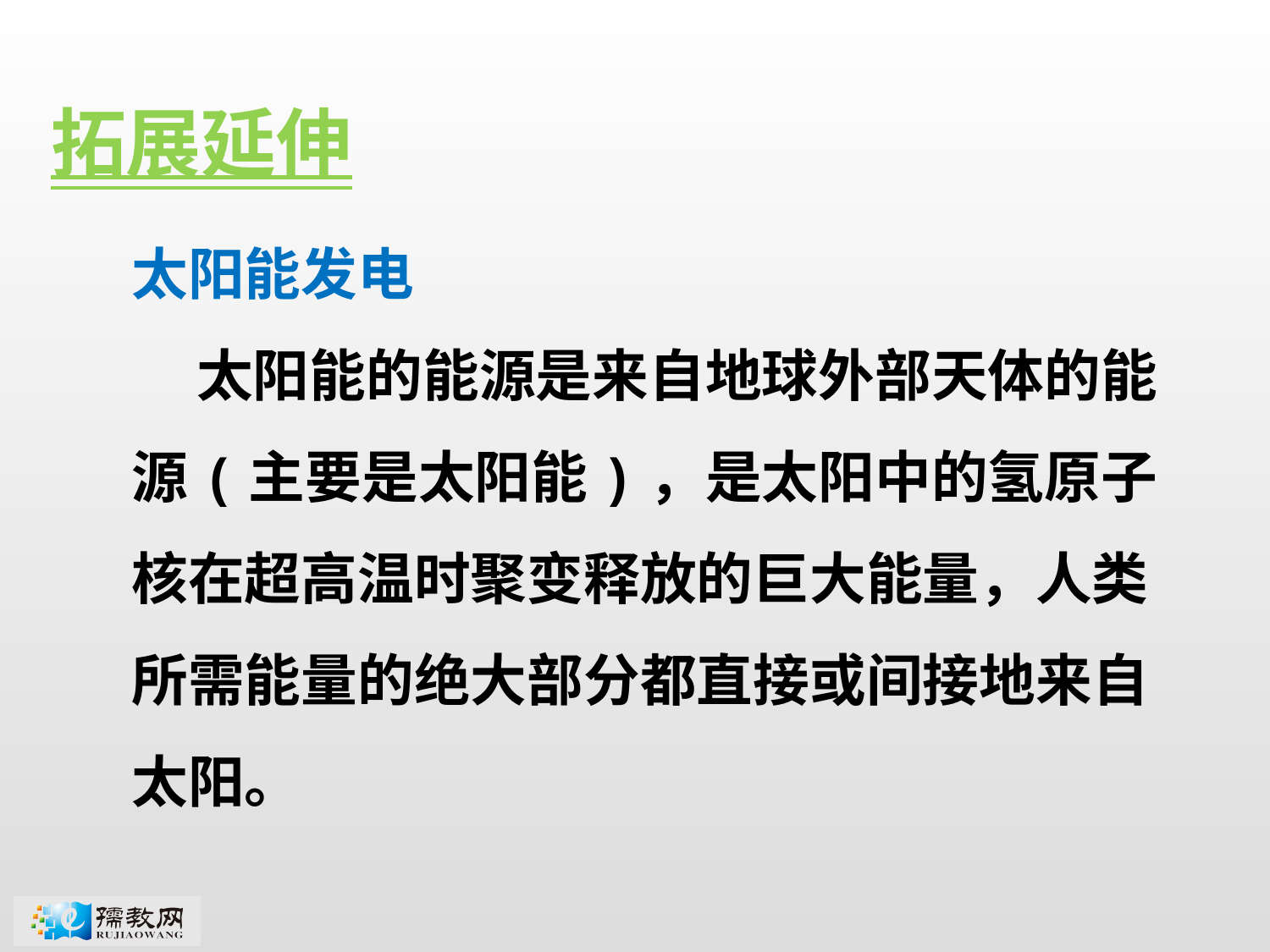

拓展延伸
太阳能发电
    太阳能的能源是来自地球外部天体的能源(主要是太阳能)，是太阳中的氢原子核在超高温时聚变释放的巨大能量，人类所需能量的绝大部分都直接或间接地来自太阳。